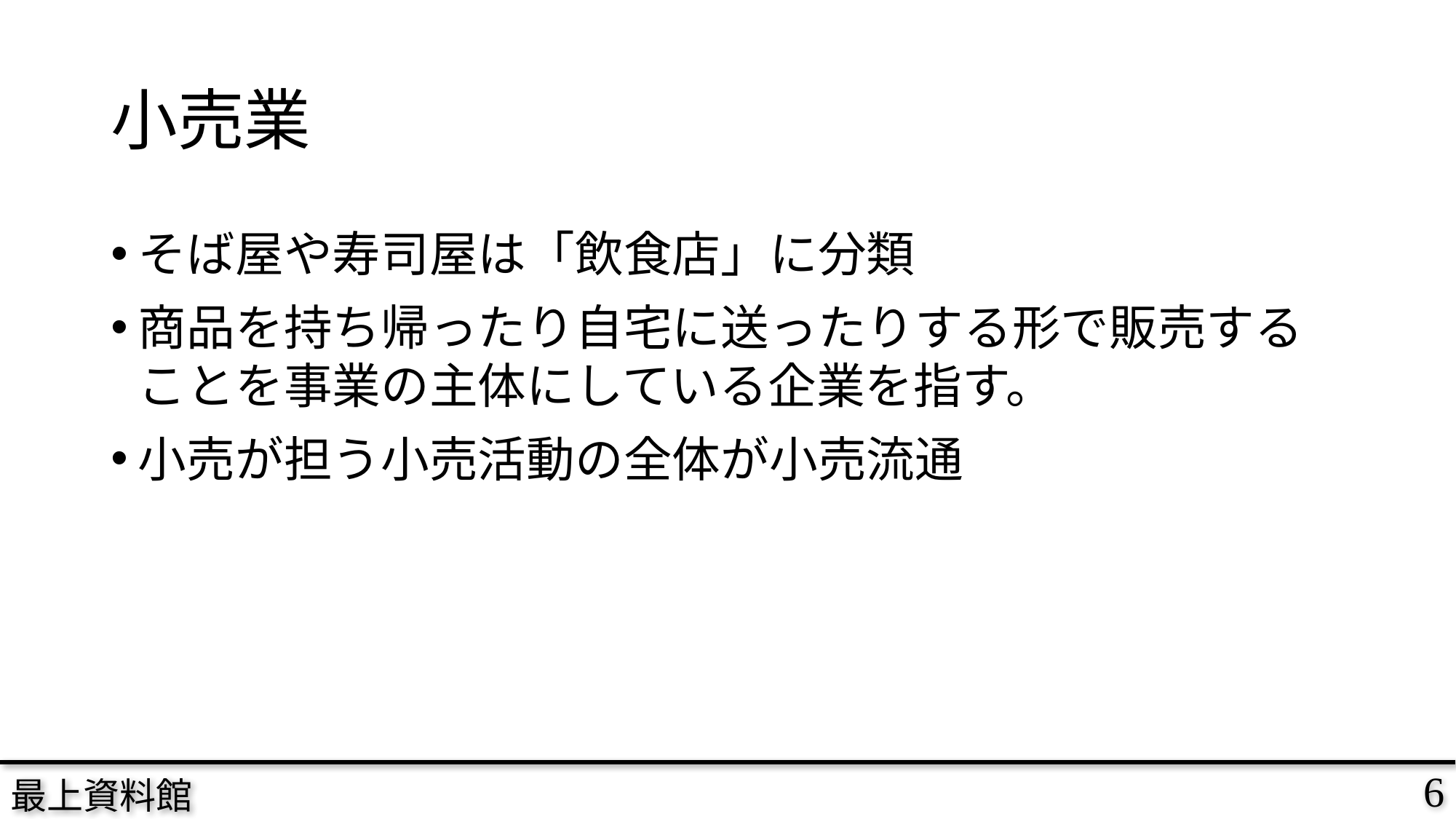

# 小売業
そば屋や寿司屋は「飲食店」に分類
商品を持ち帰ったり自宅に送ったりする形で販売することを事業の主体にしている企業を指す。
小売が担う小売活動の全体が小売流通